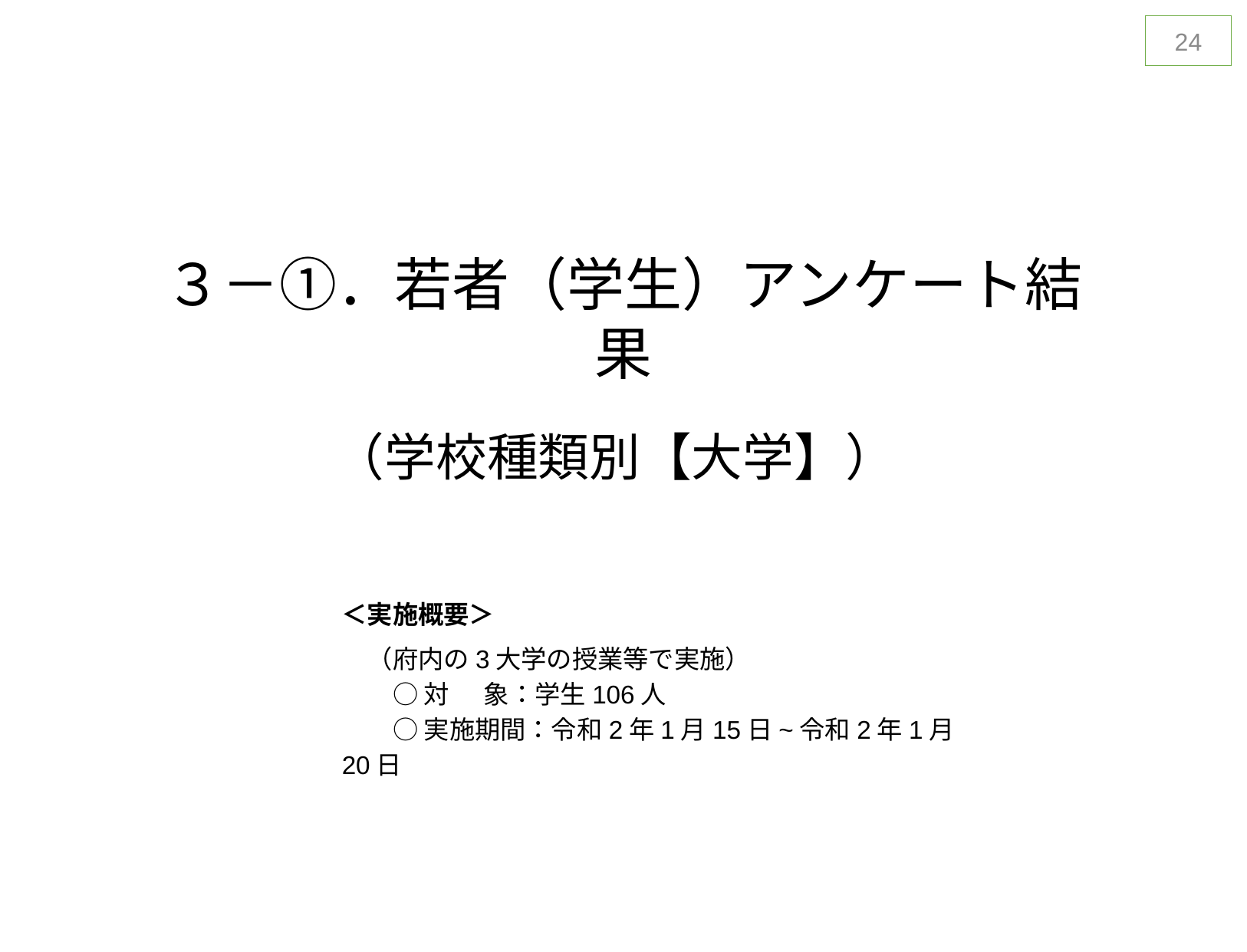

24
３－①．若者（学生）アンケート結果
（学校種類別【大学】）
＜実施概要＞
　（府内の3大学の授業等で実施）
　　○ 対      象：学生106人
　　○ 実施期間：令和2年1月15日~令和2年1月20日